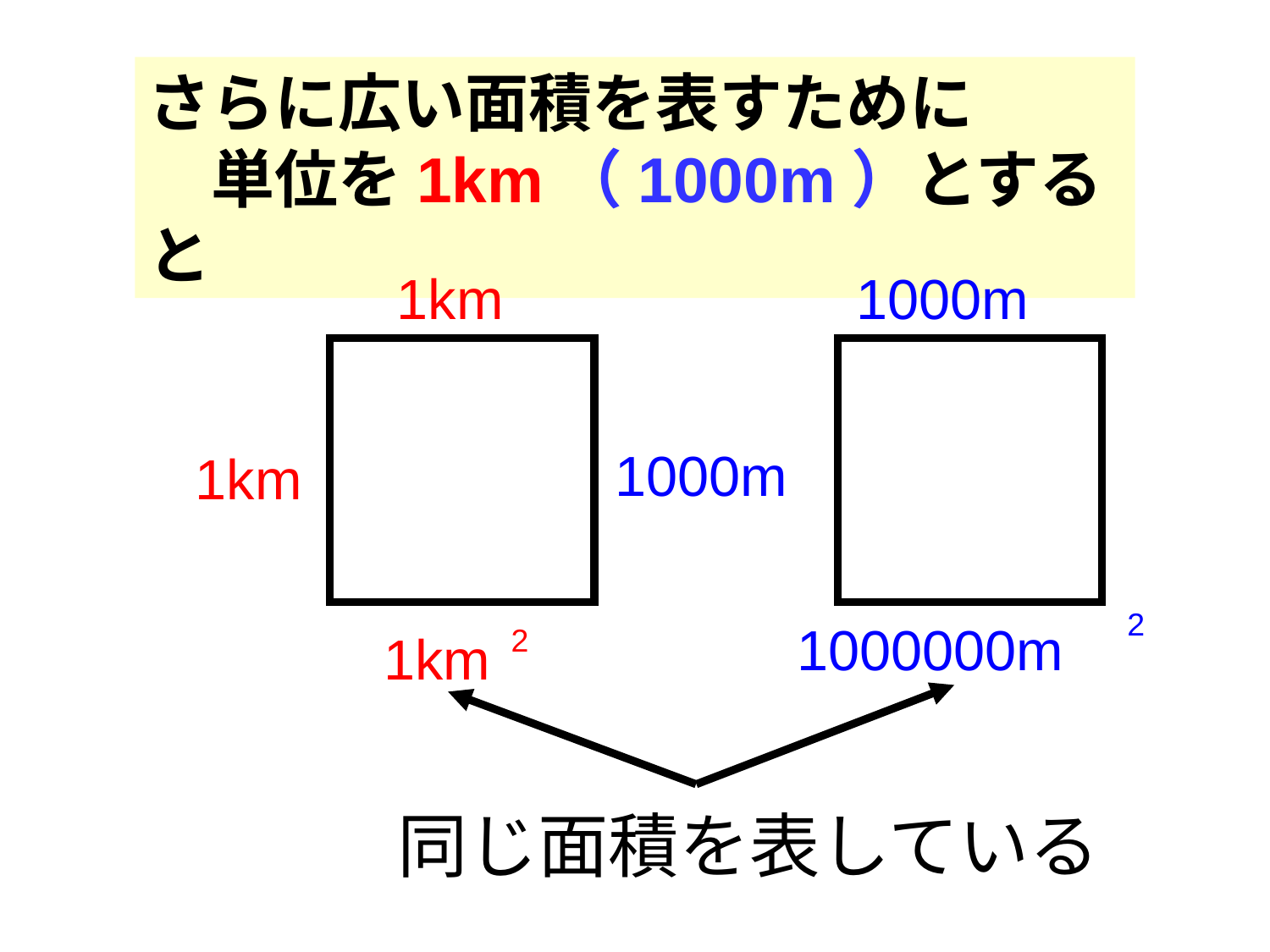

さらに広い面積を表すために　　　単位を1km（1000m）とすると
1km
1000m

1000m
1km
2
1000000m
2
1km
同じ面積を表している